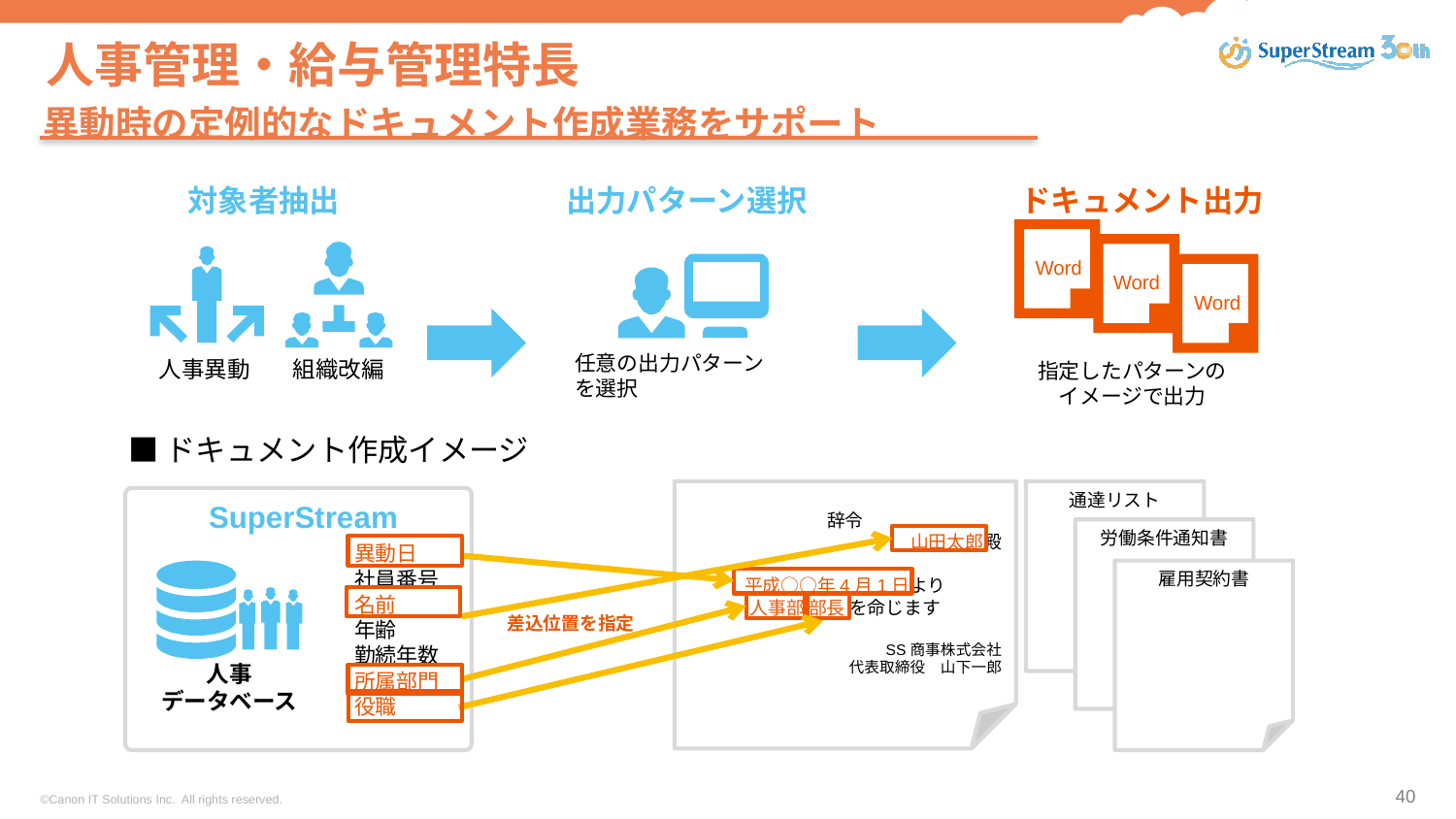

# 人事管理・給与管理特長
異動時の定例的なドキュメント作成業務をサポート

対象者抽出
ドキュメント出力
出力パターン選択

Word

Word
Word

任意の出力パターン
を選択
人事異動
組織改編
指定したパターンの
イメージで出力
■ドキュメント作成イメージ
辞令
山田太郎殿

平成○○年4月1日より
人事部 部長 を命じます

SS商事株式会社
代表取締役　山下一郎
通達リスト

SuperStream
労働条件通知書

異動日
社員番号
名前
年齢
勤続年数
所属部門
役職

雇用契約書

差込位置を指定
人事
データベース

©Canon IT Solutions Inc.  All rights reserved.
40